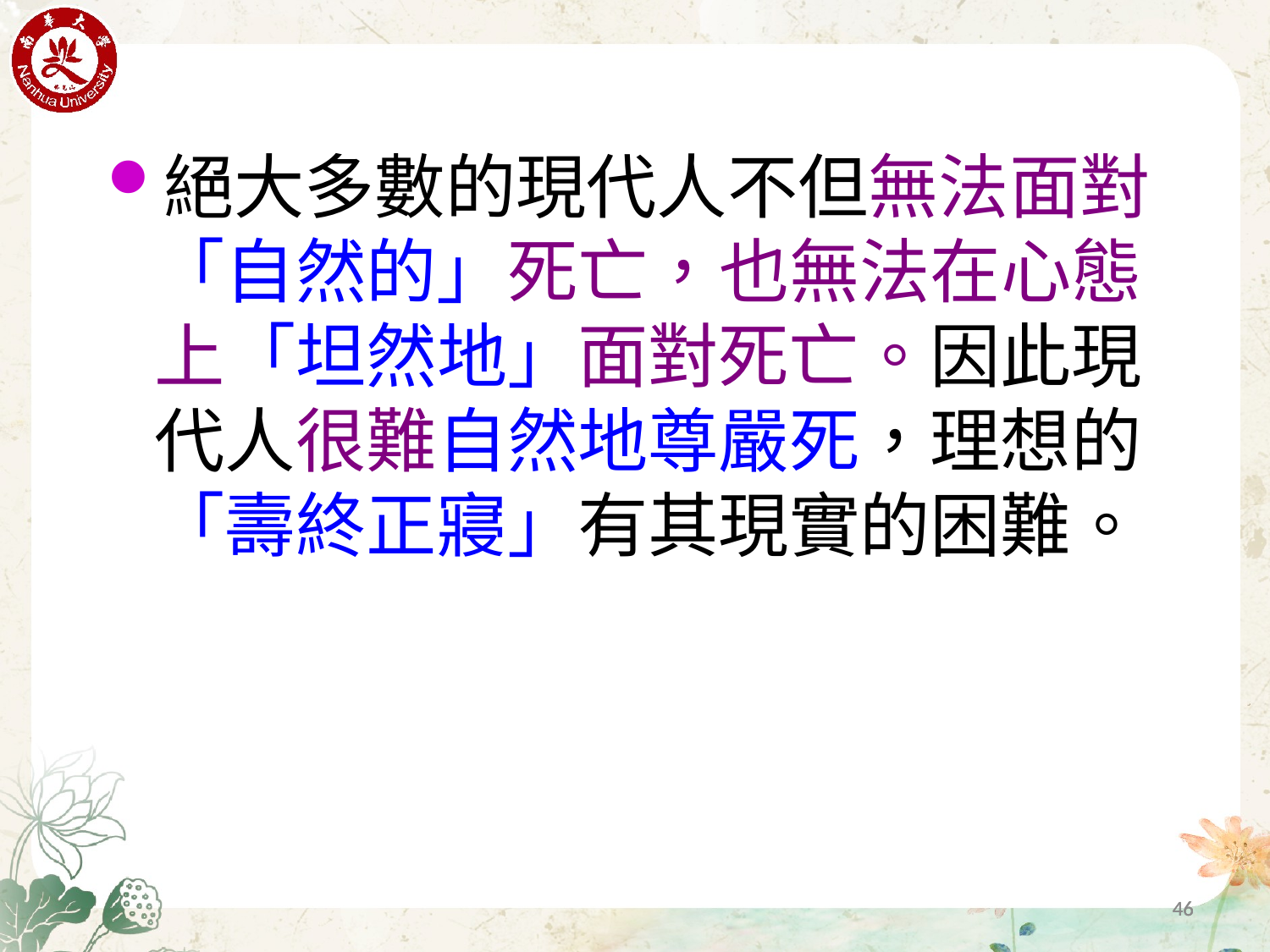

絕大多數的現代人不但無法面對「自然的」死亡，也無法在心態上「坦然地」面對死亡。因此現代人很難自然地尊嚴死，理想的「壽終正寢」有其現實的困難。
46
46
46